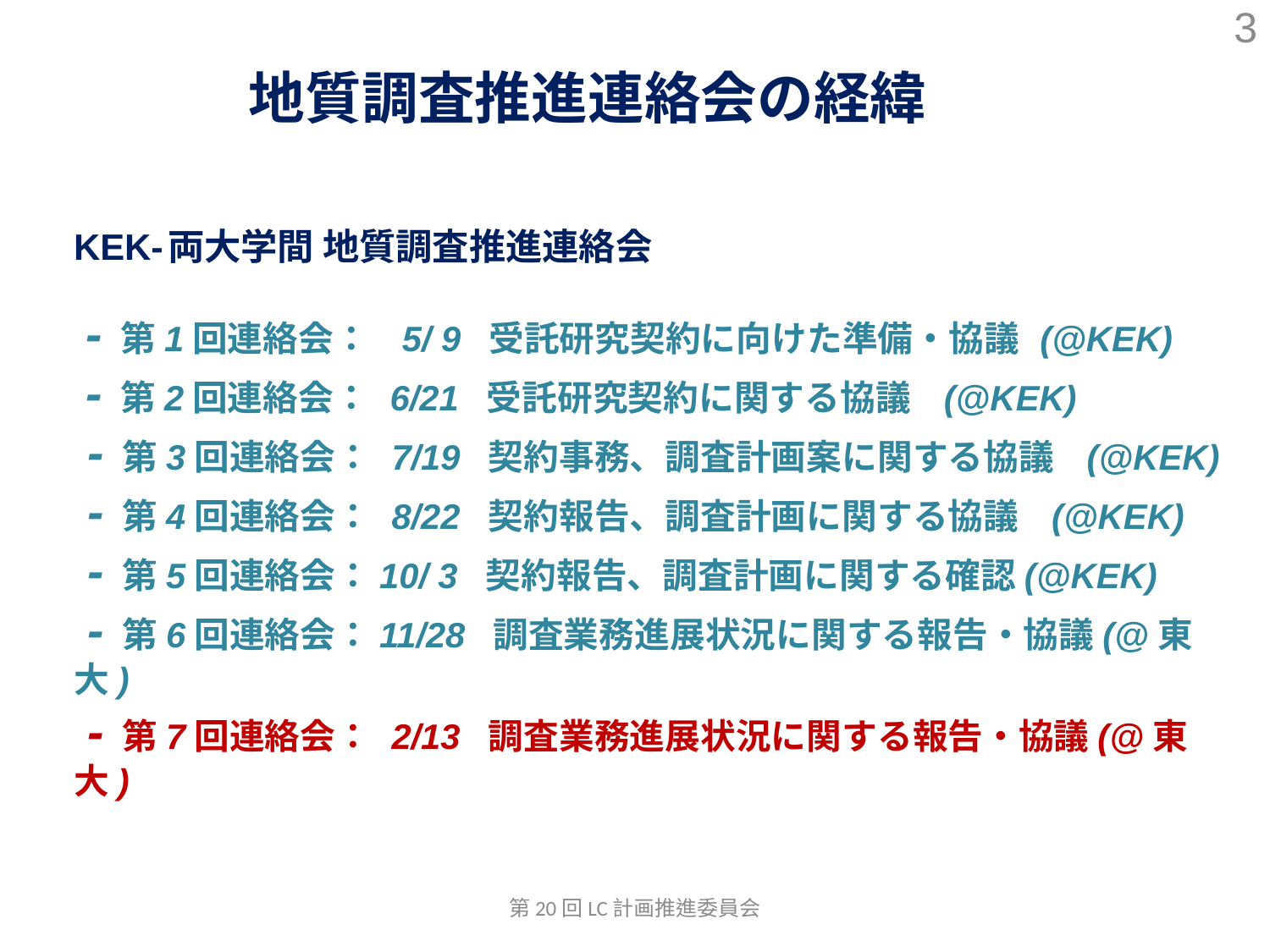

3
地質調査推進連絡会の経緯
KEK-両大学間 地質調査推進連絡会

   - 第1回連絡会：  5/ 9  受託研究契約に向けた準備・協議 (@KEK)
   - 第2回連絡会： 6/21  受託研究契約に関する協議  (@KEK)
 - 第3回連絡会： 7/19  契約事務、調査計画案に関する協議  (@KEK)
  - 第4回連絡会： 8/22  契約報告、調査計画に関する協議  (@KEK)
  - 第5回連絡会：10/ 3  契約報告、調査計画に関する確認(@KEK)
 - 第6回連絡会：11/28  調査業務進展状況に関する報告・協議(@東大)
 - 第7回連絡会： 2/13  調査業務進展状況に関する報告・協議(@東大)

第20回LC計画推進委員会